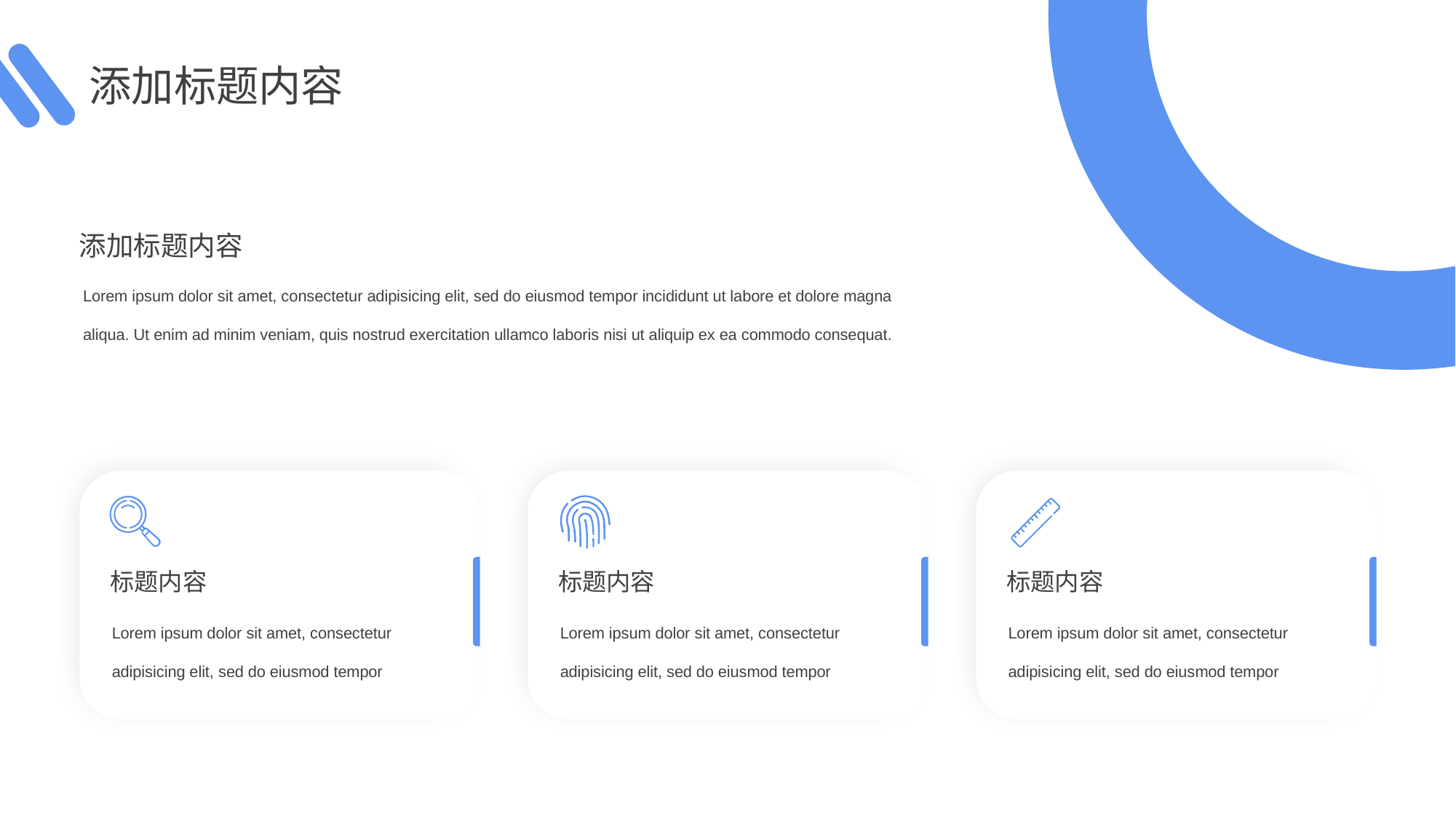

添加标题内容

添加标题内容
Lorem ipsum dolor sit amet, consectetur adipisicing elit, sed do eiusmod tempor incididunt ut labore et dolore magna aliqua. Ut enim ad minim veniam, quis nostrud exercitation ullamco laboris nisi ut aliquip ex ea commodo consequat.

标题内容
标题内容
标题内容
Lorem ipsum dolor sit amet, consectetur adipisicing elit, sed do eiusmod tempor
Lorem ipsum dolor sit amet, consectetur adipisicing elit, sed do eiusmod tempor
Lorem ipsum dolor sit amet, consectetur adipisicing elit, sed do eiusmod tempor